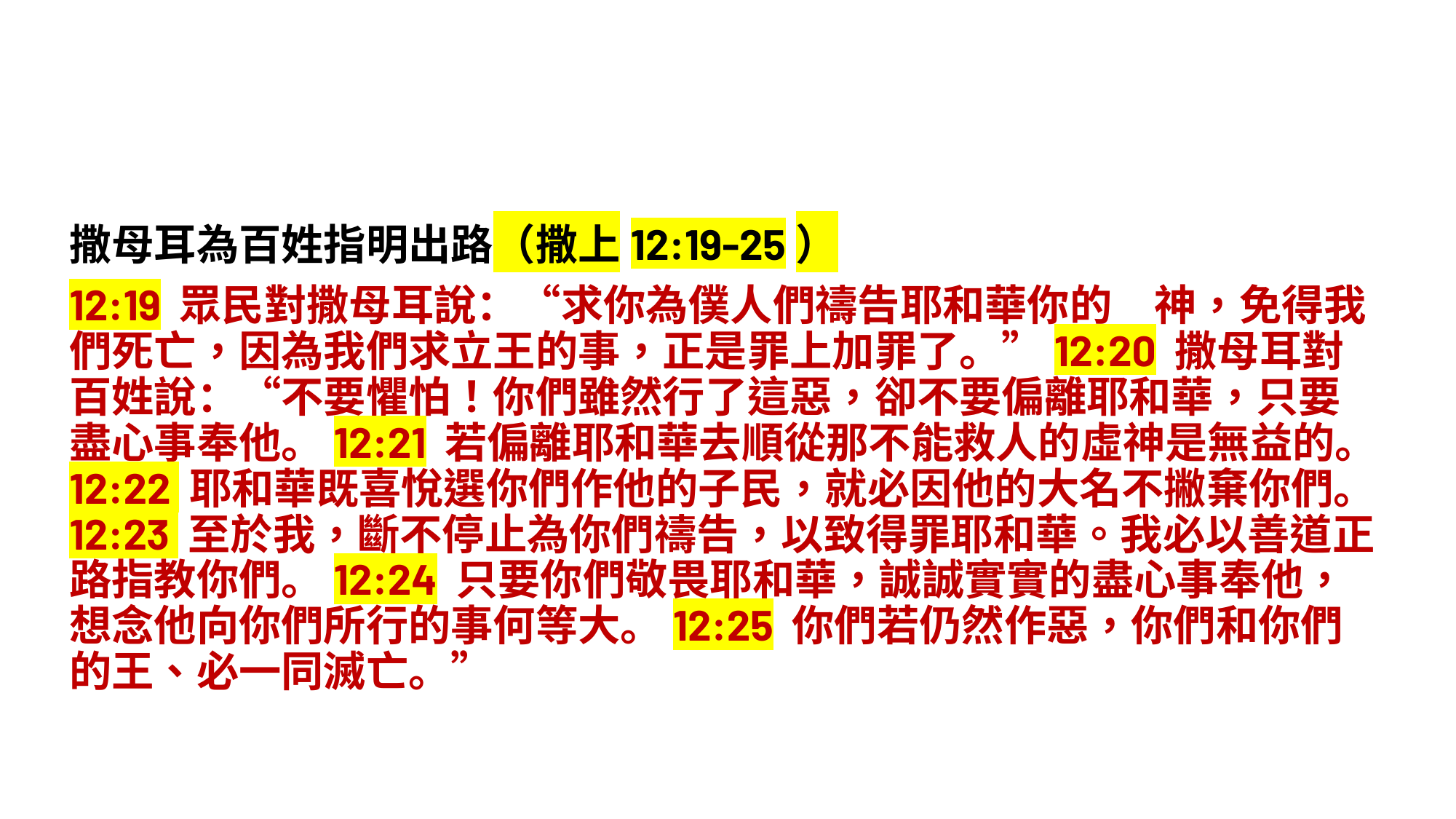

撒母耳為百姓指明出路（撒上12:19-25）
12:19 眾民對撒母耳說：“求你為僕人們禱告耶和華你的　神，免得我們死亡，因為我們求立王的事，正是罪上加罪了。”12:20 撒母耳對百姓說：“不要懼怕！你們雖然行了這惡，卻不要偏離耶和華，只要盡心事奉他。12:21 若偏離耶和華去順從那不能救人的虛神是無益的。12:22 耶和華既喜悅選你們作他的子民，就必因他的大名不撇棄你們。12:23 至於我，斷不停止為你們禱告，以致得罪耶和華。我必以善道正路指教你們。12:24 只要你們敬畏耶和華，誠誠實實的盡心事奉他，想念他向你們所行的事何等大。12:25 你們若仍然作惡，你們和你們的王、必一同滅亡。”